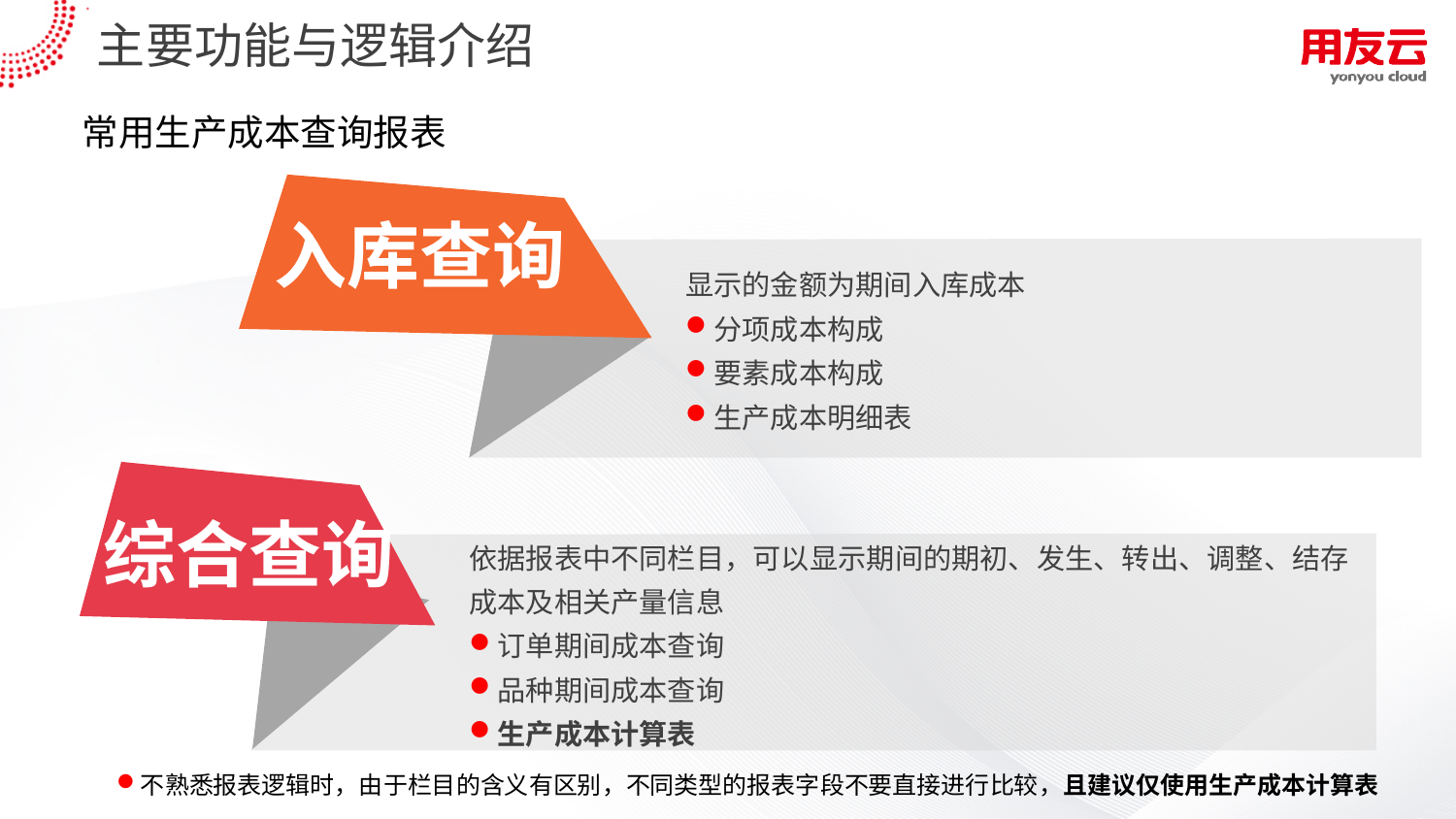

# 主要功能与逻辑介绍
常用生产成本查询报表

入库查询

显示的金额为期间入库成本
分项成本构成
要素成本构成
生产成本明细表

综合查询
依据报表中不同栏目，可以显示期间的期初、发生、转出、调整、结存成本及相关产量信息
订单期间成本查询
品种期间成本查询
生产成本计算表

不熟悉报表逻辑时，由于栏目的含义有区别，不同类型的报表字段不要直接进行比较，且建议仅使用生产成本计算表